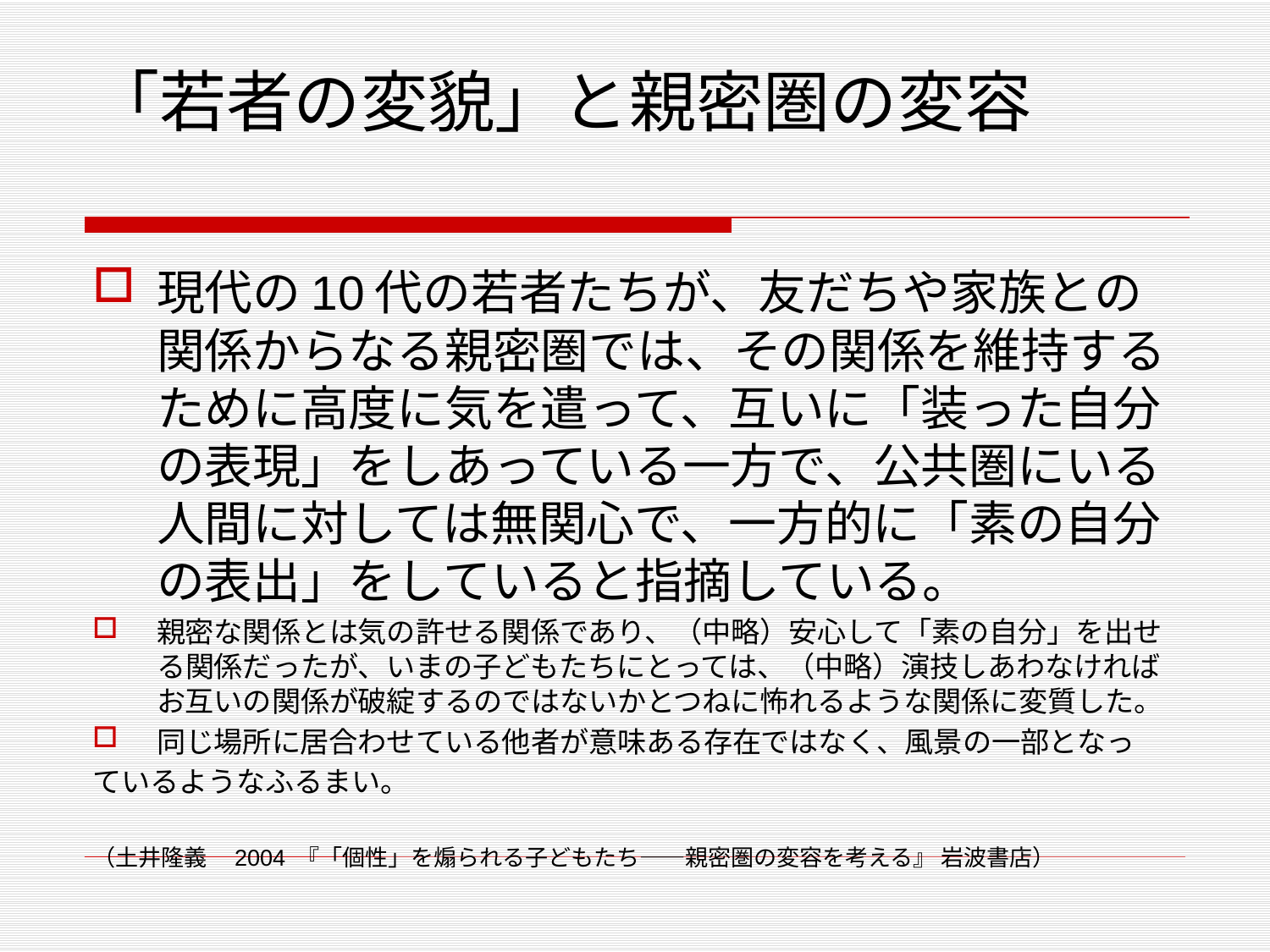

# 「若者の変貌」と親密圏の変容
現代の10代の若者たちが、友だちや家族との関係からなる親密圏では、その関係を維持するために高度に気を遣って、互いに「装った自分の表現」をしあっている一方で、公共圏にいる人間に対しては無関心で、一方的に「素の自分の表出」をしていると指摘している。
親密な関係とは気の許せる関係であり、（中略）安心して「素の自分」を出せる関係だったが、いまの子どもたちにとっては、（中略）演技しあわなければお互いの関係が破綻するのではないかとつねに怖れるような関係に変質した。
同じ場所に居合わせている他者が意味ある存在ではなく、風景の一部となっ
ているようなふるまい。

（土井隆義　2004 『「個性」を煽られる子どもたち――親密圏の変容を考える』 岩波書店）